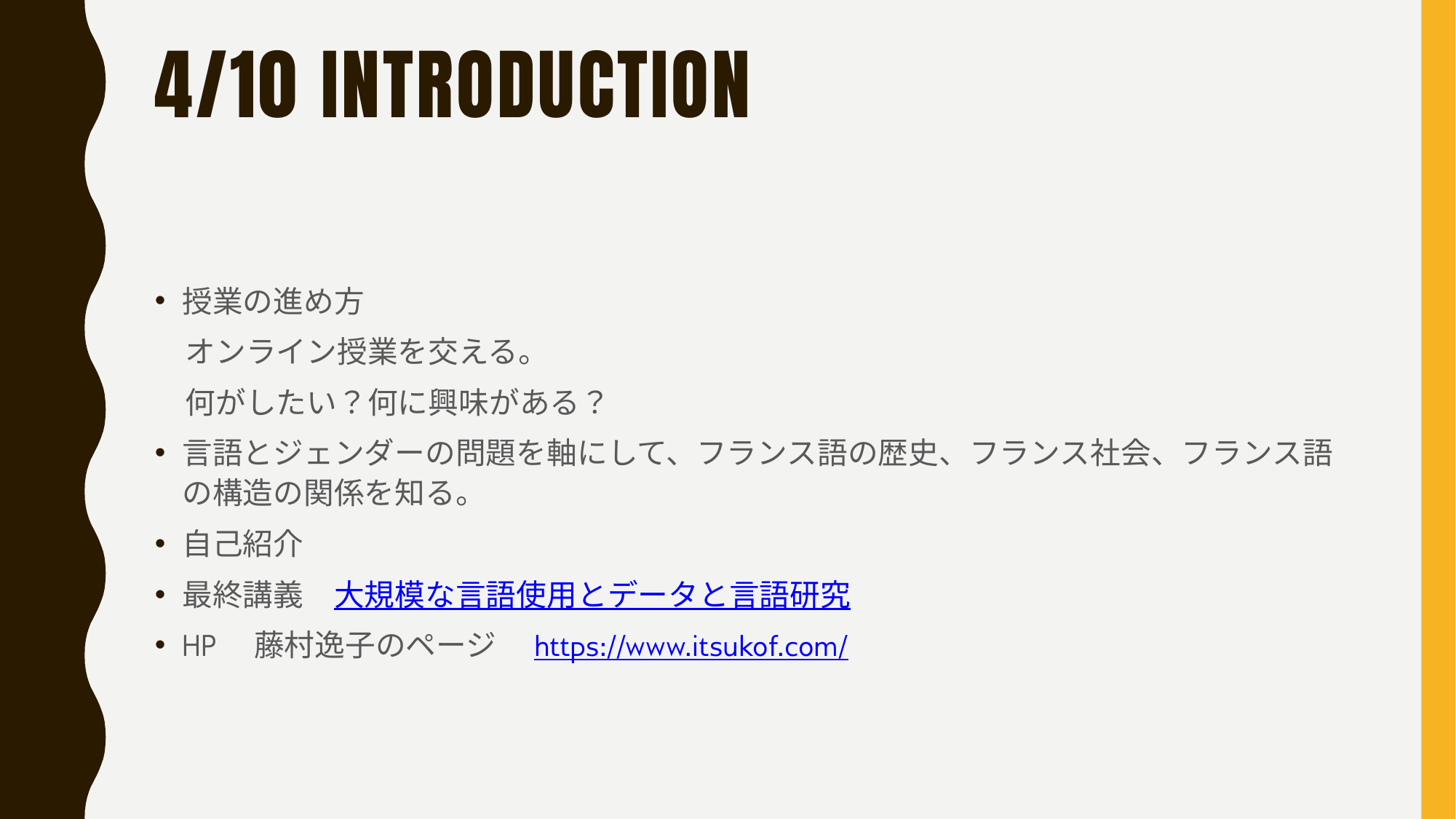

# 4/10 introduction
授業の進め方
　オンライン授業を交える。
　何がしたい？何に興味がある？
言語とジェンダーの問題を軸にして、フランス語の歴史、フランス社会、フランス語の構造の関係を知る。
自己紹介
最終講義　大規模な言語使用とデータと言語研究
HP　藤村逸子のページ　https://www.itsukof.com/